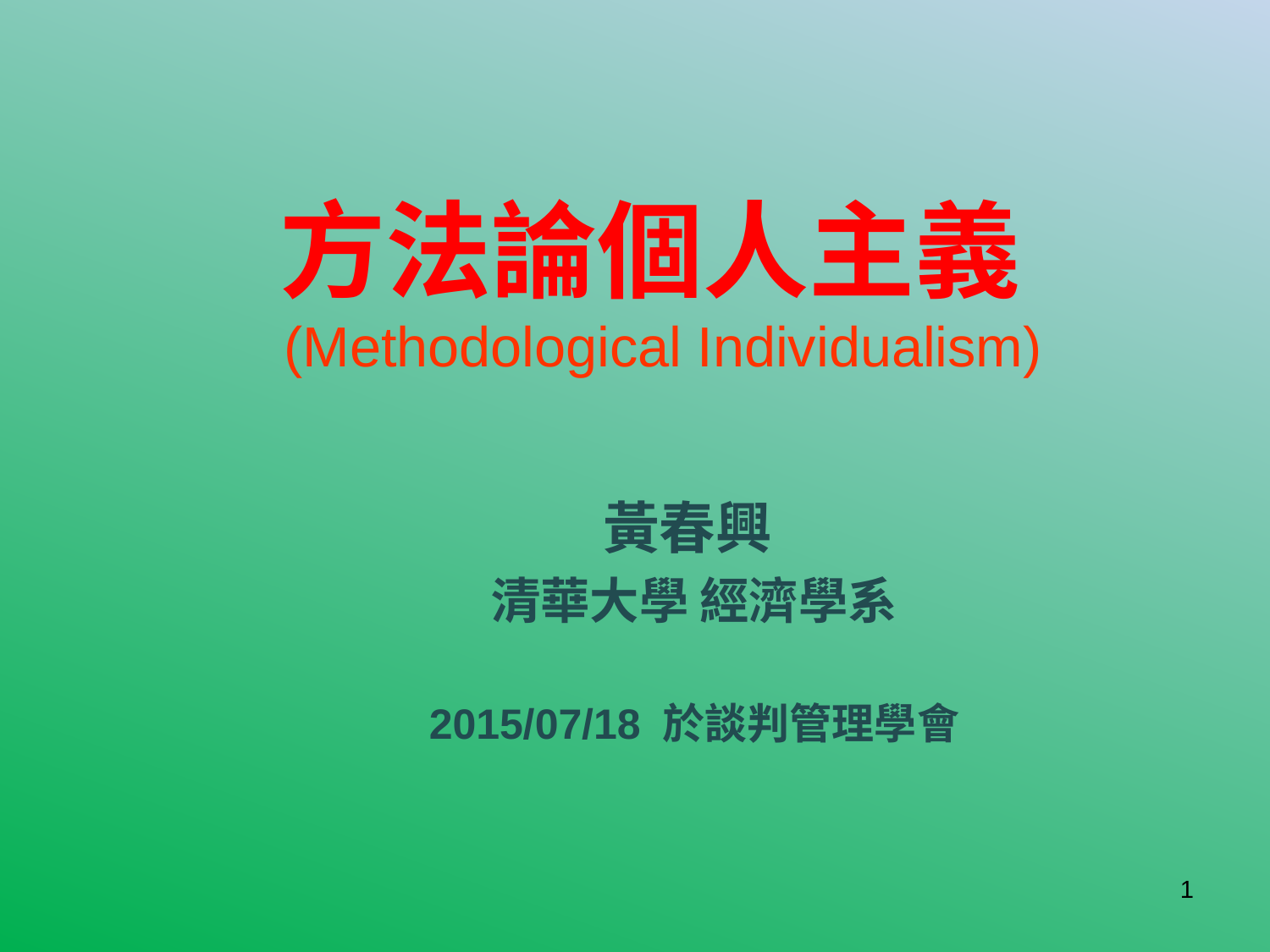

# 方法論個人主義 (Methodological Individualism)
黃春興
清華大學 經濟學系

2015/07/18 於談判管理學會

1